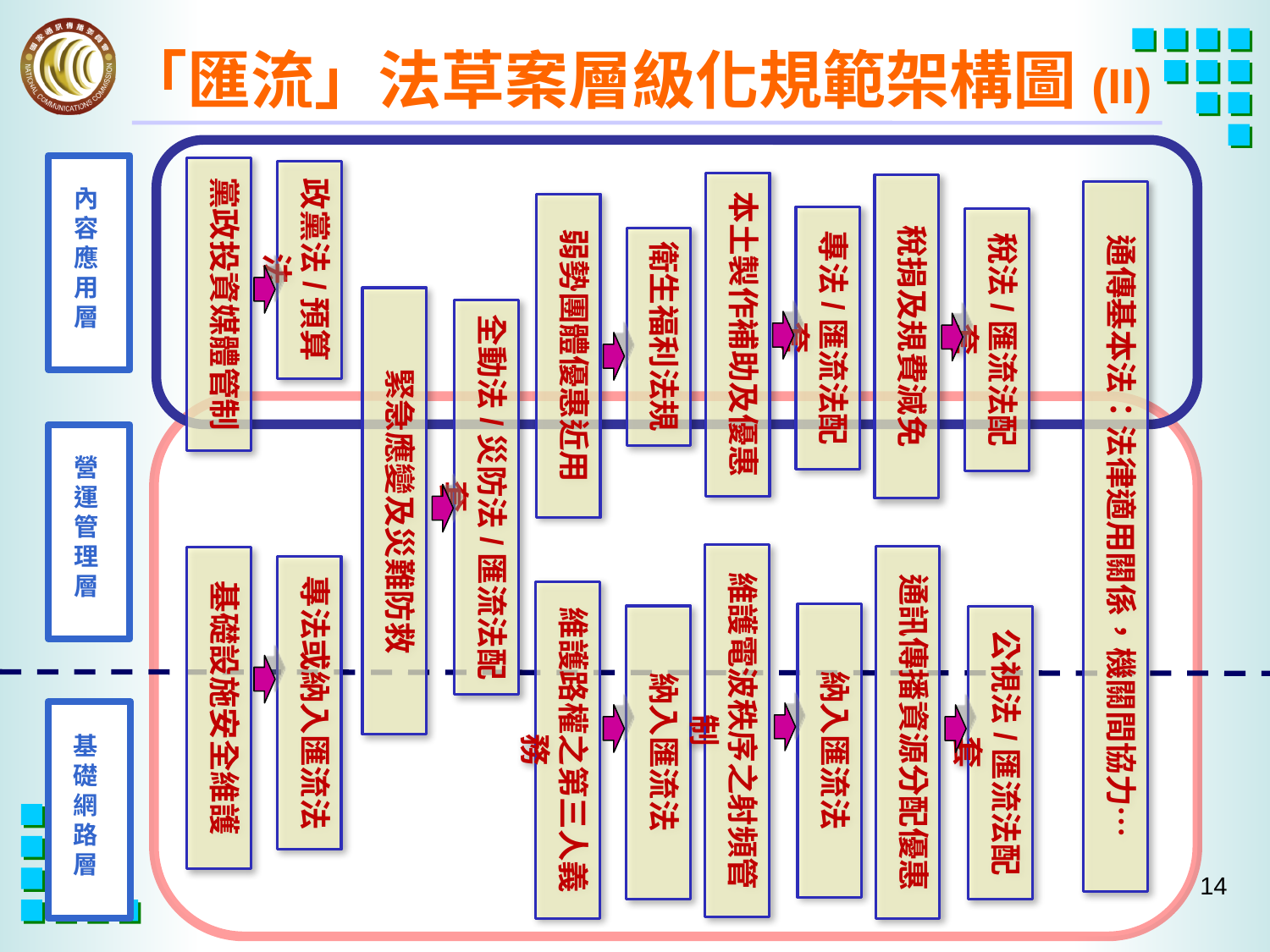

# 「匯流」法草案層級化規範架構圖(II)

內容應用層
黨政投資媒體管制
政黨法/預算法
本土製作補助及優惠
稅捐及規費減免
通傳基本法：法律適用關係，機關間協力…
弱勢團體優惠近用
專法/匯流法配套
稅法/匯流法配套
衛生福利法規

緊急應變及災難防救
全動法/災防法/匯流法配套

營運管理層

維護電波秩序之射頻管制
通訊傳播資源分配優惠
基礎設施安全維護
專法或納入匯流法
維護路權之第三人義務
納入匯流法
納入匯流法
公視法/匯流法配套

基礎網路層

14